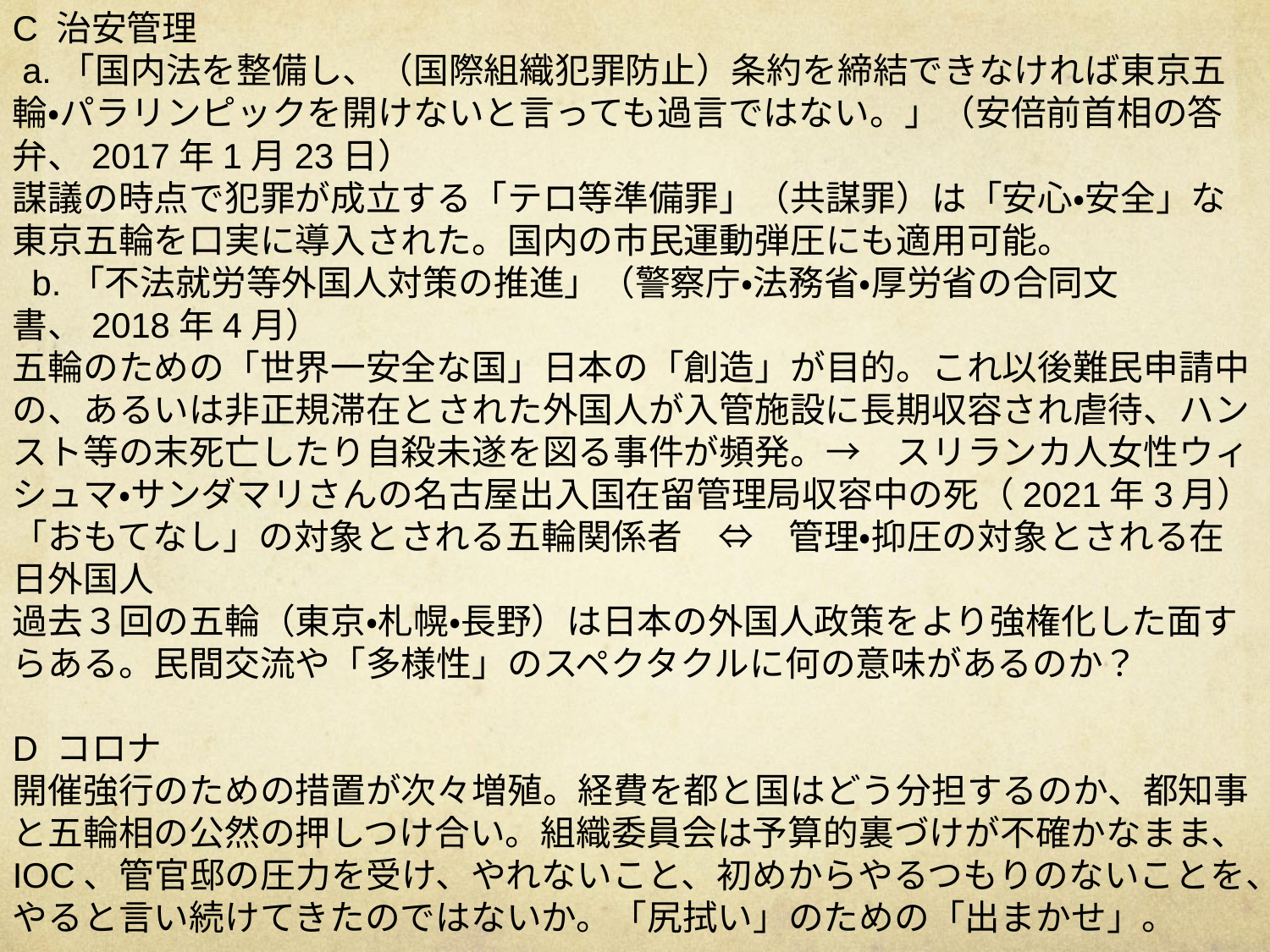

C 治安管理
 a.「国内法を整備し、（国際組織犯罪防止）条約を締結できなければ東京五輪・パラリンピックを開けないと言っても過言ではない。」（安倍前首相の答弁、2017年1月23日）
謀議の時点で犯罪が成立する「テロ等準備罪」（共謀罪）は「安心・安全」な東京五輪を口実に導入された。国内の市民運動弾圧にも適用可能。
  b.「不法就労等外国人対策の推進」（警察庁・法務省・厚労省の合同文書、2018年4月）
五輪のための「世界一安全な国」日本の「創造」が目的。これ以後難民申請中の、あるいは非正規滞在とされた外国人が入管施設に長期収容され虐待、ハンスト等の末死亡したり自殺未遂を図る事件が頻発。→　スリランカ人女性ウィシュマ・サンダマリさんの名古屋出入国在留管理局収容中の死（2021年3月）
「おもてなし」の対象とされる五輪関係者　⇔　管理・抑圧の対象とされる在日外国人
過去３回の五輪（東京・札幌・長野）は日本の外国人政策をより強権化した面すらある。民間交流や「多様性」のスペクタクルに何の意味があるのか？

D コロナ
開催強行のための措置が次々増殖。経費を都と国はどう分担するのか、都知事と五輪相の公然の押しつけ合い。組織委員会は予算的裏づけが不確かなまま、IOC、管官邸の圧力を受け、やれないこと、初めからやるつもりのないことを、やると言い続けてきたのではないか。「尻拭い」のための「出まかせ」。